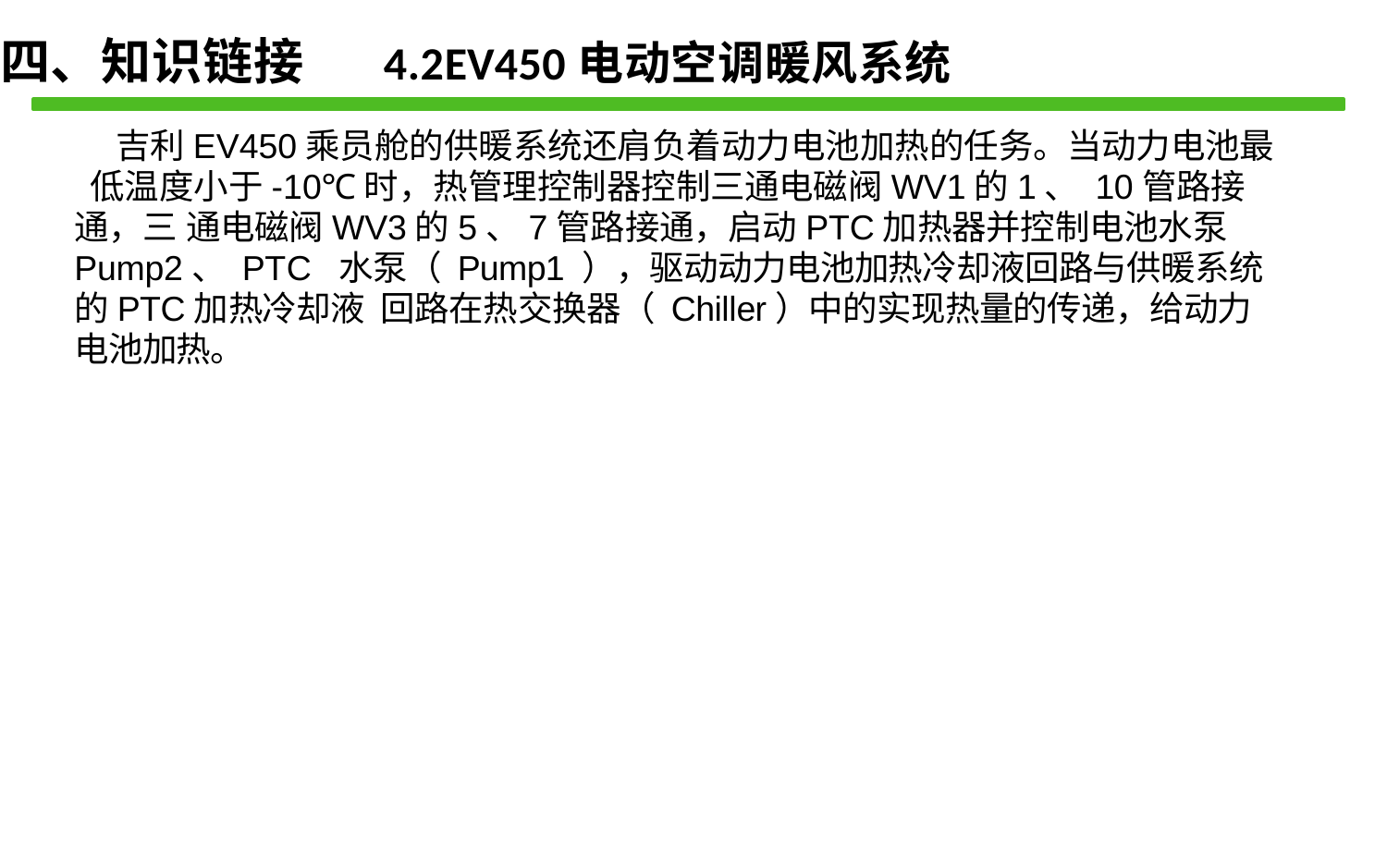

四、知识链接     4.2EV450电动空调暖风系统

吉利EV450乘员舱的供暖系统还肩负着动力电池加热的任务。当动力电池最   低温度小于-10℃时，热管理控制器控制三通电磁阀WV1的1、 10管路接通，三 通电磁阀WV3的5、7管路接通，启动PTC加热器并控制电池水泵Pump2、 PTC  水泵（ Pump1 ），驱动动力电池加热冷却液回路与供暖系统的PTC加热冷却液  回路在热交换器（ Chiller）中的实现热量的传递，给动力电池加热。